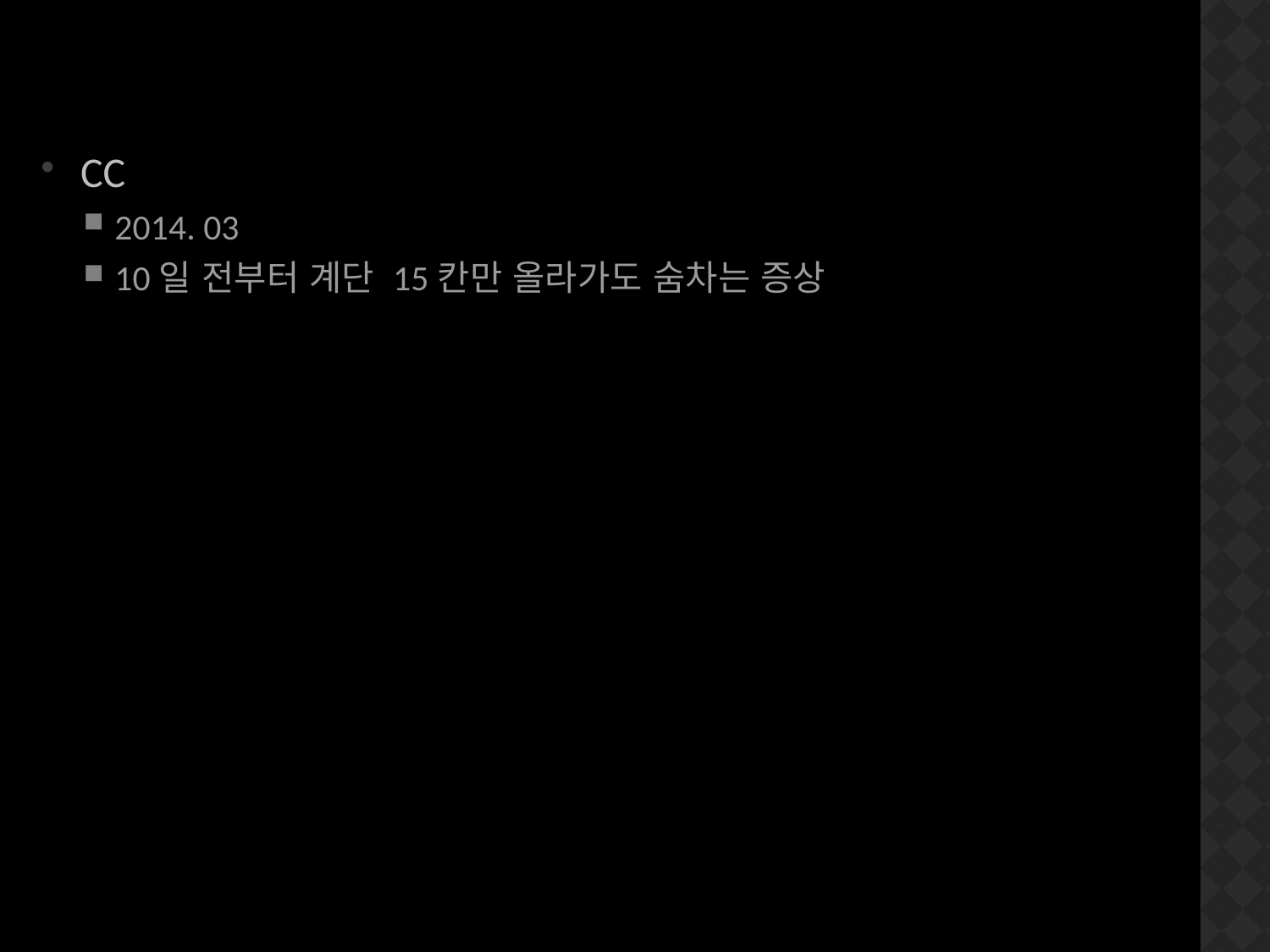

#
CC
2014. 03
10일 전부터 계단 15칸만 올라가도 숨차는 증상